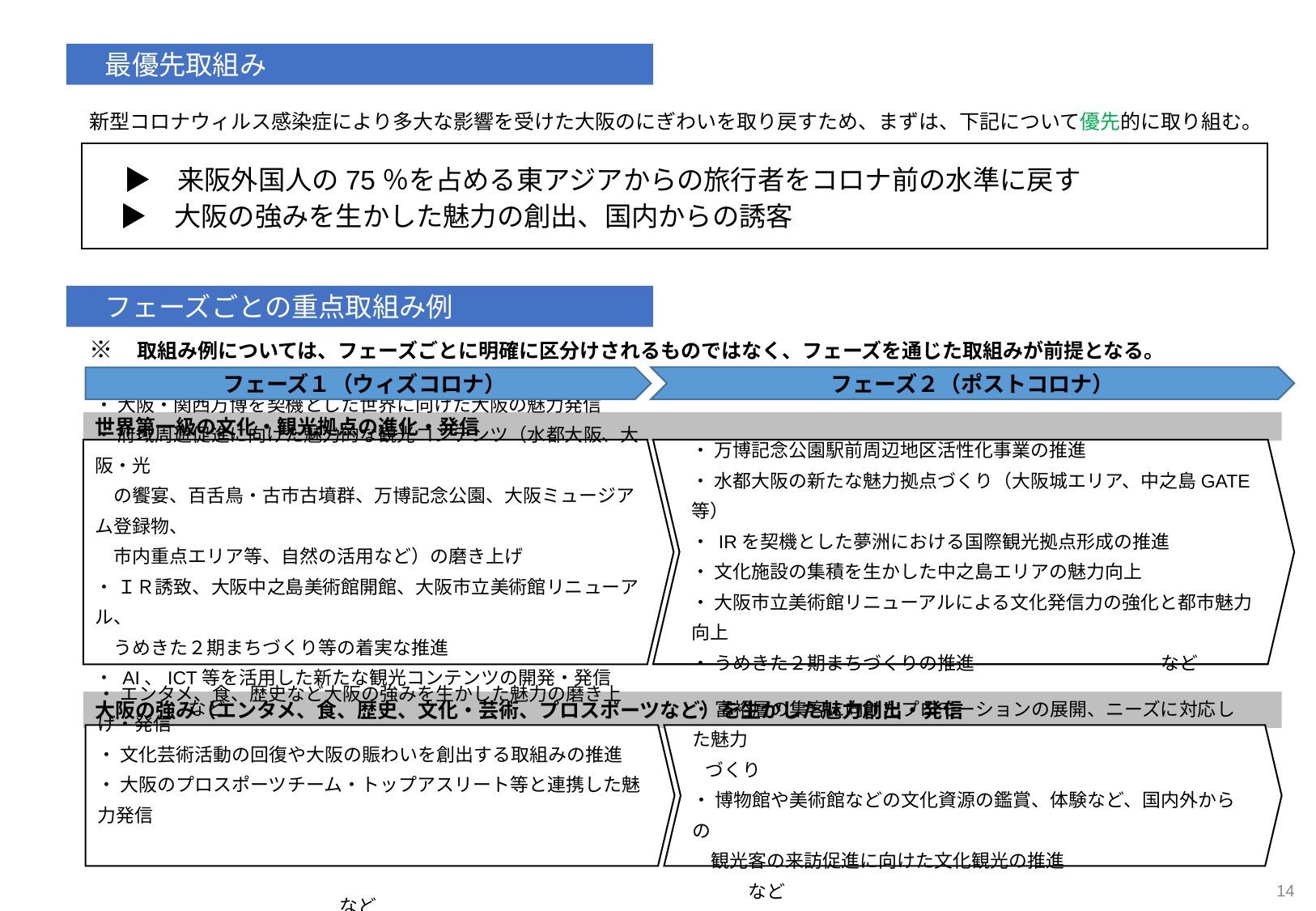

最優先取組み
　新型コロナウィルス感染症により多大な影響を受けた大阪のにぎわいを取り戻すため、まずは、下記について優先的に取り組む。
　▶　来阪外国人の75％を占める東アジアからの旅行者をコロナ前の水準に戻す
　▶　大阪の強みを生かした魅力の創出、国内からの誘客
　フェーズごとの重点取組み例
　※　取組み例については、フェーズごとに明確に区分けされるものではなく、フェーズを通じた取組みが前提となる。
フェーズ２（ポストコロナ）
フェーズ１（ウィズコロナ）
世界第一級の文化・観光拠点の進化・発信
・ 万博記念公園駅前周辺地区活性化事業の推進
・ 水都大阪の新たな魅力拠点づくり（大阪城エリア、中之島GATE等）
・ IRを契機とした夢洲における国際観光拠点形成の推進
・ 文化施設の集積を生かした中之島エリアの魅力向上
・ 大阪市立美術館リニューアルによる文化発信力の強化と都市魅力向上
・ うめきた２期まちづくりの推進　　　　　　　　　　など
・ 大阪・関西万博を契機とした世界に向けた大阪の魅力発信
・ 府域周遊促進に向けた魅力的な観光コンテンツ（水都大阪、大阪・光
　の饗宴、百舌鳥・古市古墳群、万博記念公園、大阪ミュージアム登録物、
　市内重点エリア等、自然の活用など）の磨き上げ
・ ＩＲ誘致、大阪中之島美術館開館、大阪市立美術館リニューアル、
　うめきた２期まちづくり等の着実な推進
・ AI、ICT等を活用した新たな観光コンテンツの開発・発信　　　　　　など
大阪の強み（エンタメ、食、歴史、文化・芸術、プロスポーツなど）を生かした魅力創出・発信
・ 富裕層の集客に向けたプロモーションの展開、ニーズに対応した魅力
  づくり
・ 博物館や美術館などの文化資源の鑑賞、体験など、国内外からの
　観光客の来訪促進に向けた文化観光の推進　　　　　　　　　　　　　など
・ エンタメ、食、歴史など大阪の強みを生かした魅力の磨き上げ・発信
・ 文化芸術活動の回復や大阪の賑わいを創出する取組みの推進
・ 大阪のプロスポーツチーム・トップアスリート等と連携した魅力発信
　　　　　　　　　　　　　　　　　　　　　　　　　　　　　　　　　　　　　　　　　　など
14